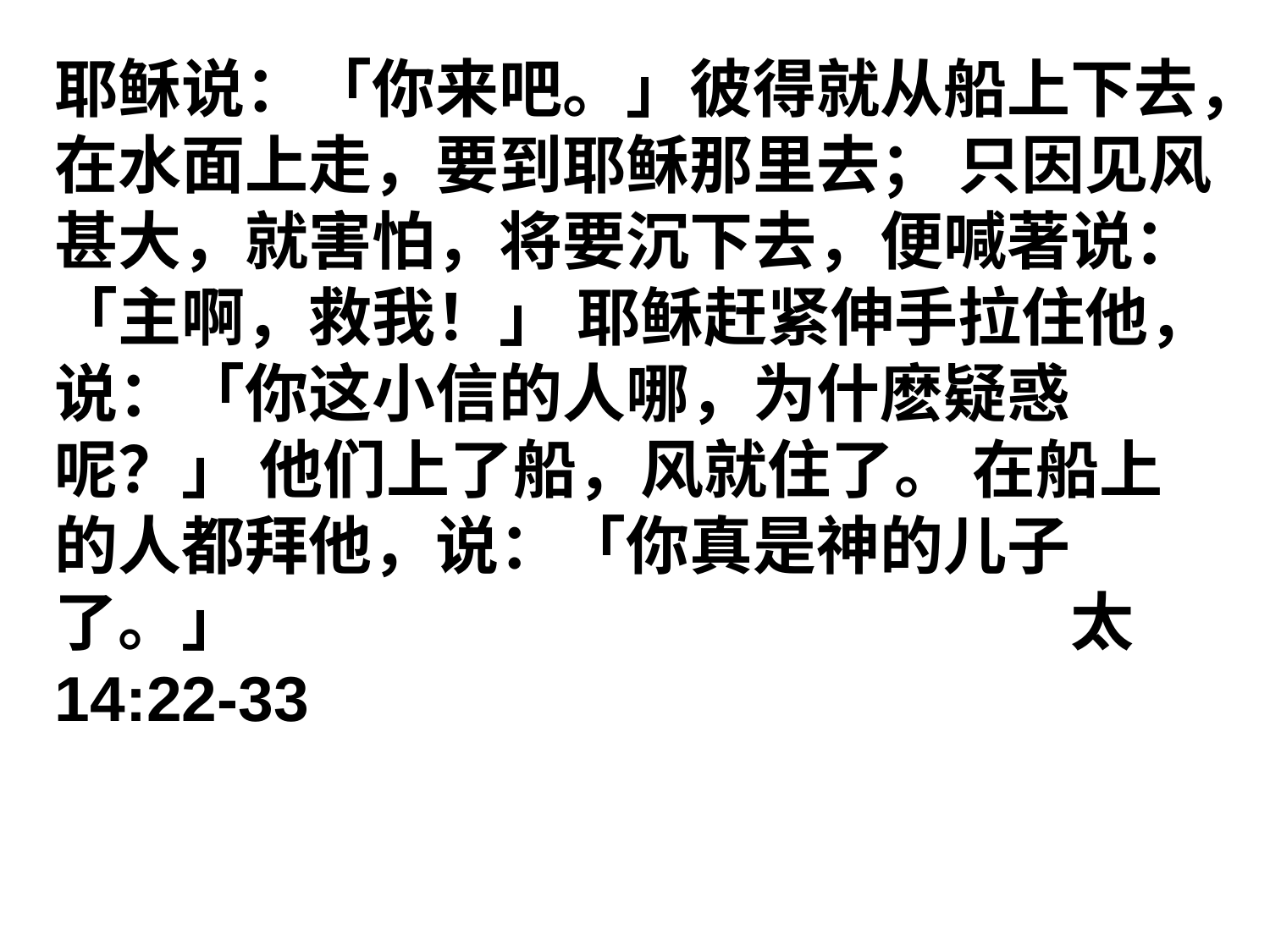

耶稣说：「你来吧。」彼得就从船上下去，在水面上走，要到耶稣那里去； 只因见风甚大，就害怕，将要沉下去，便喊著说：「主啊，救我！」 耶稣赶紧伸手拉住他，说：「你这小信的人哪，为什麽疑惑呢？」 他们上了船，风就住了。 在船上的人都拜他，说：「你真是神的儿子了。」 							太 14:22-33